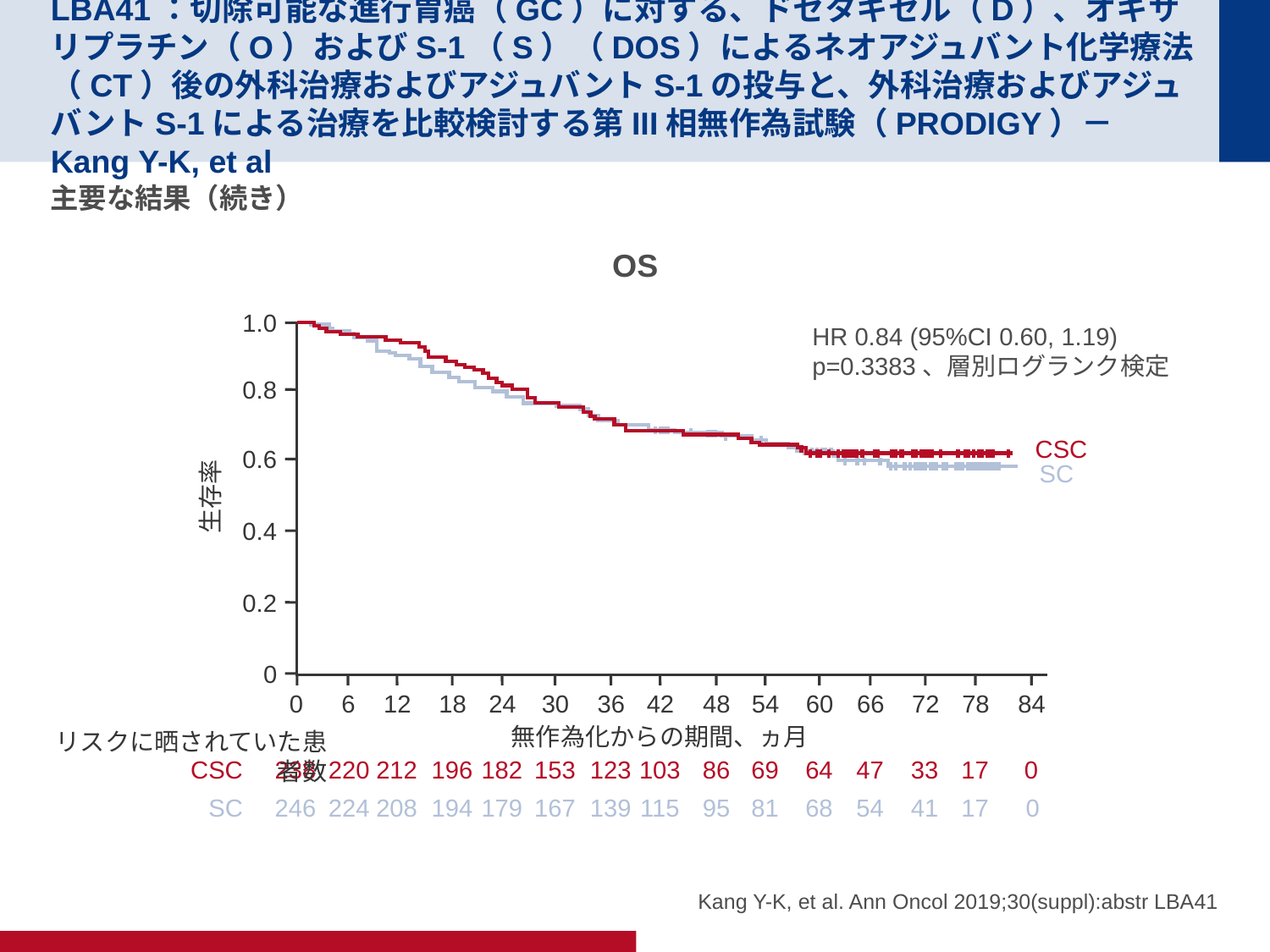

# LBA41：切除可能な進行胃癌（GC）に対する、ドセタキセル（D）、オキサリプラチン（O）およびS-1（S）（DOS）によるネオアジュバント化学療法（CT）後の外科治療およびアジュバントS-1の投与と、外科治療およびアジュバントS-1による治療を比較検討する第III相無作為試験（PRODIGY）－Kang Y-K, et al
主要な結果（続き）

OS
1.0
HR 0.84 (95%CI 0.60, 1.19)
p=0.3383、層別ログランク検定

0.8

CSC
0.6
SC

生存率
0.4

0.2

0

0
6
12
18
24
30
36
42
48
54
60
66
72
78
84
無作為化からの期間、ヵ月
リスクに晒されていた患者数

CSC
238
220
212
196
182
153
123
103
86
69
64
47
33
17
0

SC
246
224
208
194
179
167
139
115
95
81
68
54
41
17
0
Kang Y-K, et al. Ann Oncol 2019;30(suppl):abstr LBA41